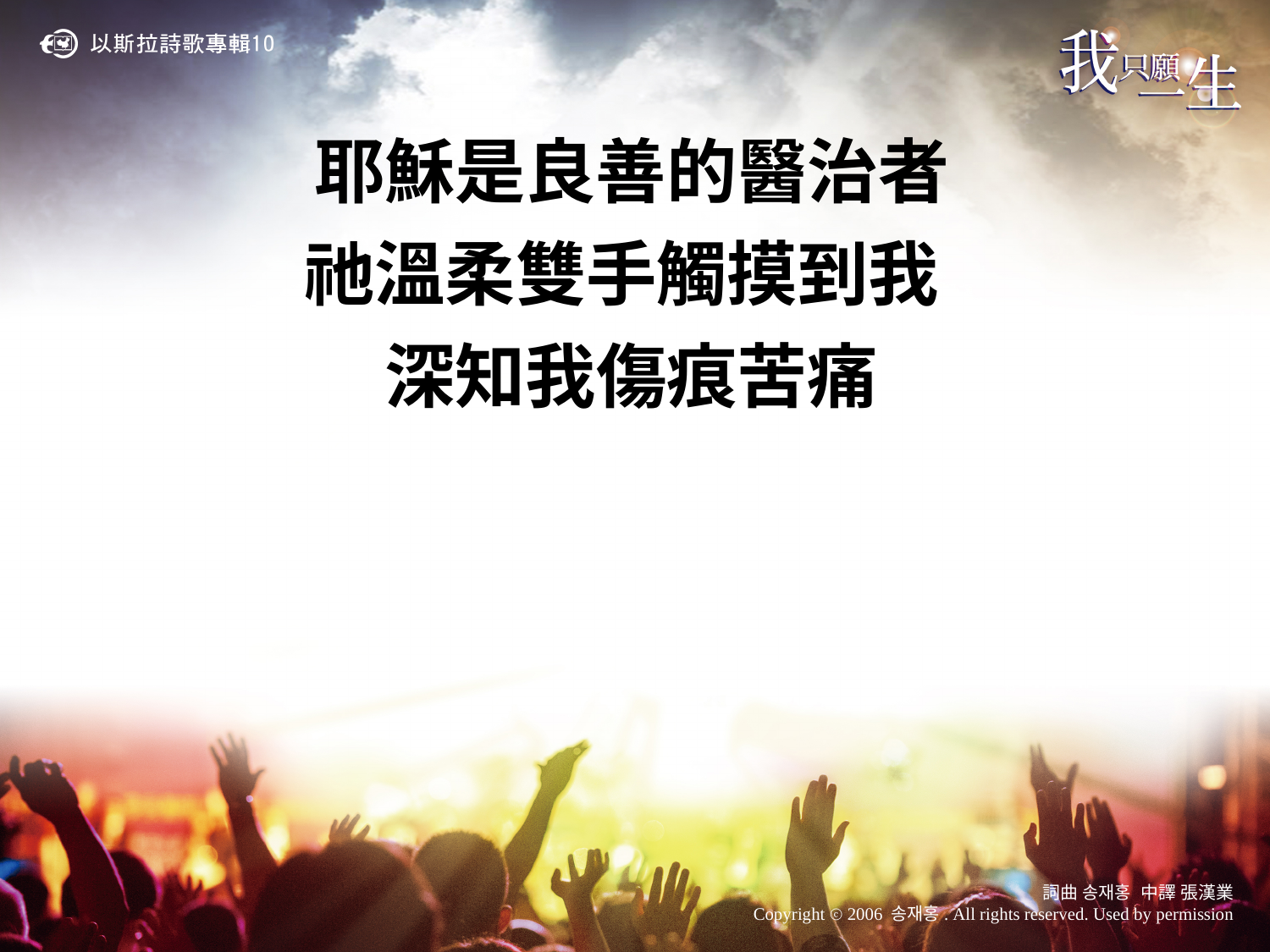

耶穌是良善的醫治者
祂溫柔雙手觸摸到我
深知我傷痕苦痛
詞曲 송재홍  中譯 張漢業
Copyright ⓒ 2006 송재홍. All rights reserved. Used by permission